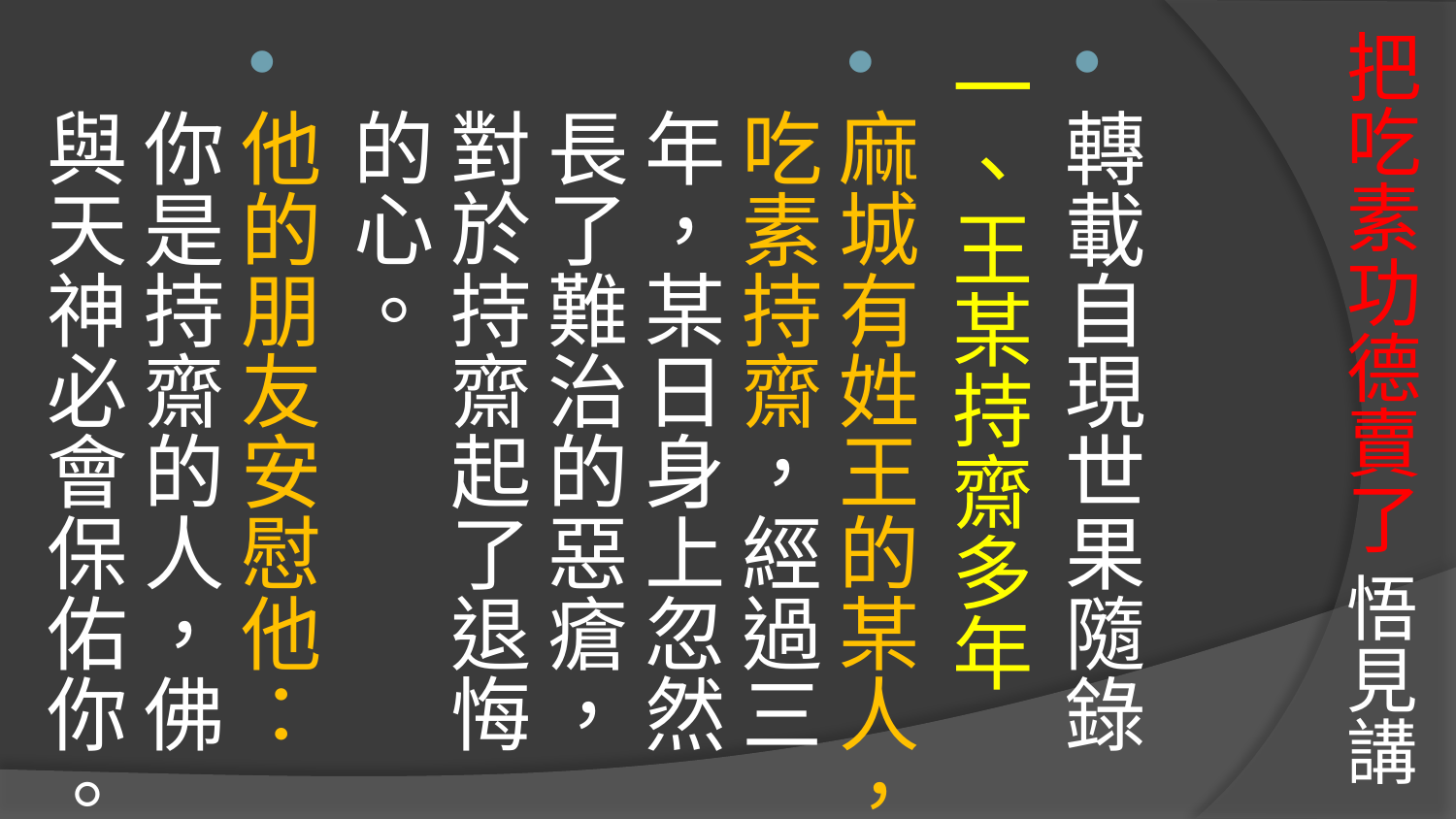

# 把吃素功德賣了 悟見講
轉載自現世果隨錄
一、王某持齋多年
麻城有姓王的某人，吃素持齋，經過三年，某日身上忽然長了難治的惡瘡，對於持齋起了退悔的心。
他的朋友安慰他：你是持齋的人，佛與天神必會保佑你。